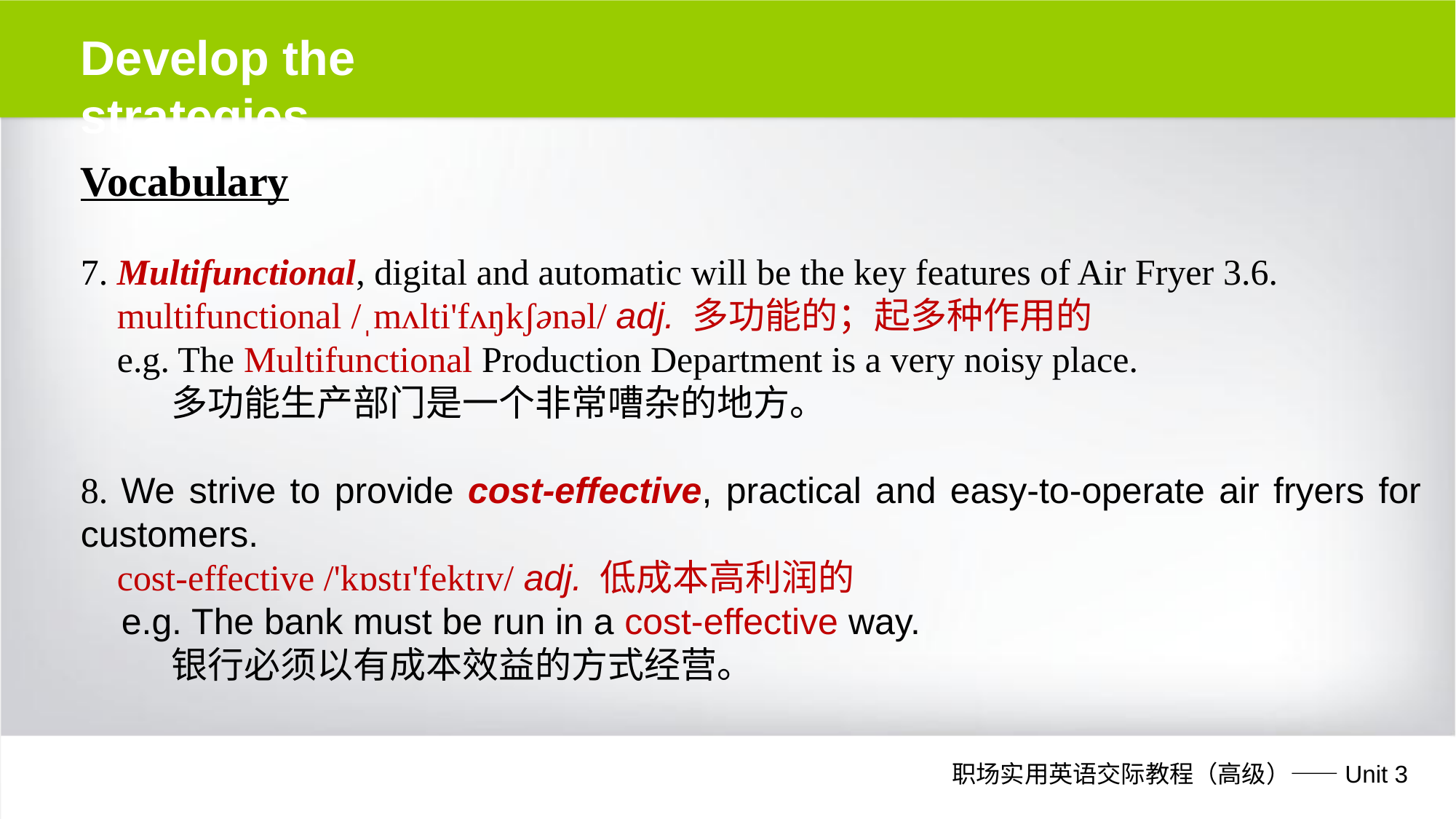

Develop the strategies
Vocabulary

7. Multifunctional, digital and automatic will be the key features of Air Fryer 3.6.
    multifunctional /ˌmʌlti'fʌŋkʃənəl/ adj. 多功能的；起多种作用的
    e.g. The Multifunctional Production Department is a very noisy place.
          多功能生产部门是一个非常嘈杂的地方。

8. We strive to provide cost-effective, practical and easy-to-operate air fryers for customers.
    cost-effective /'kɒstɪ'fektɪv/ adj. 低成本高利润的
    e.g. The bank must be run in a cost-effective way.
          银行必须以有成本效益的方式经营。
职场实用英语交际教程（高级）——Unit 3